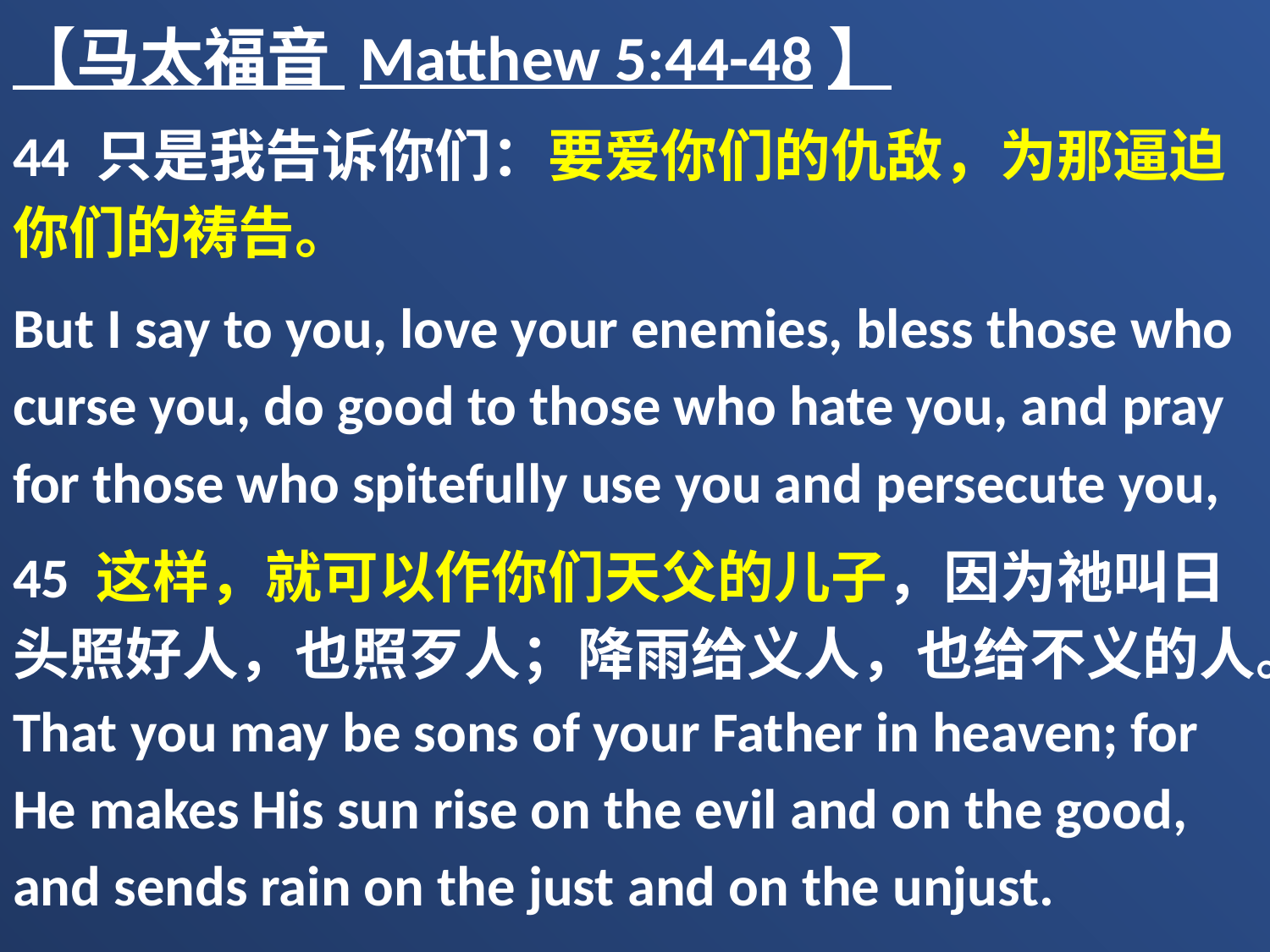

【马太福音 Matthew 5:44-48】
44 只是我告诉你们：要爱你们的仇敌，为那逼迫你们的祷告。
But I say to you, love your enemies, bless those who curse you, do good to those who hate you, and pray for those who spitefully use you and persecute you,
45 这样，就可以作你们天父的儿子，因为祂叫日头照好人，也照歹人；降雨给义人，也给不义的人。That you may be sons of your Father in heaven; for He makes His sun rise on the evil and on the good, and sends rain on the just and on the unjust.